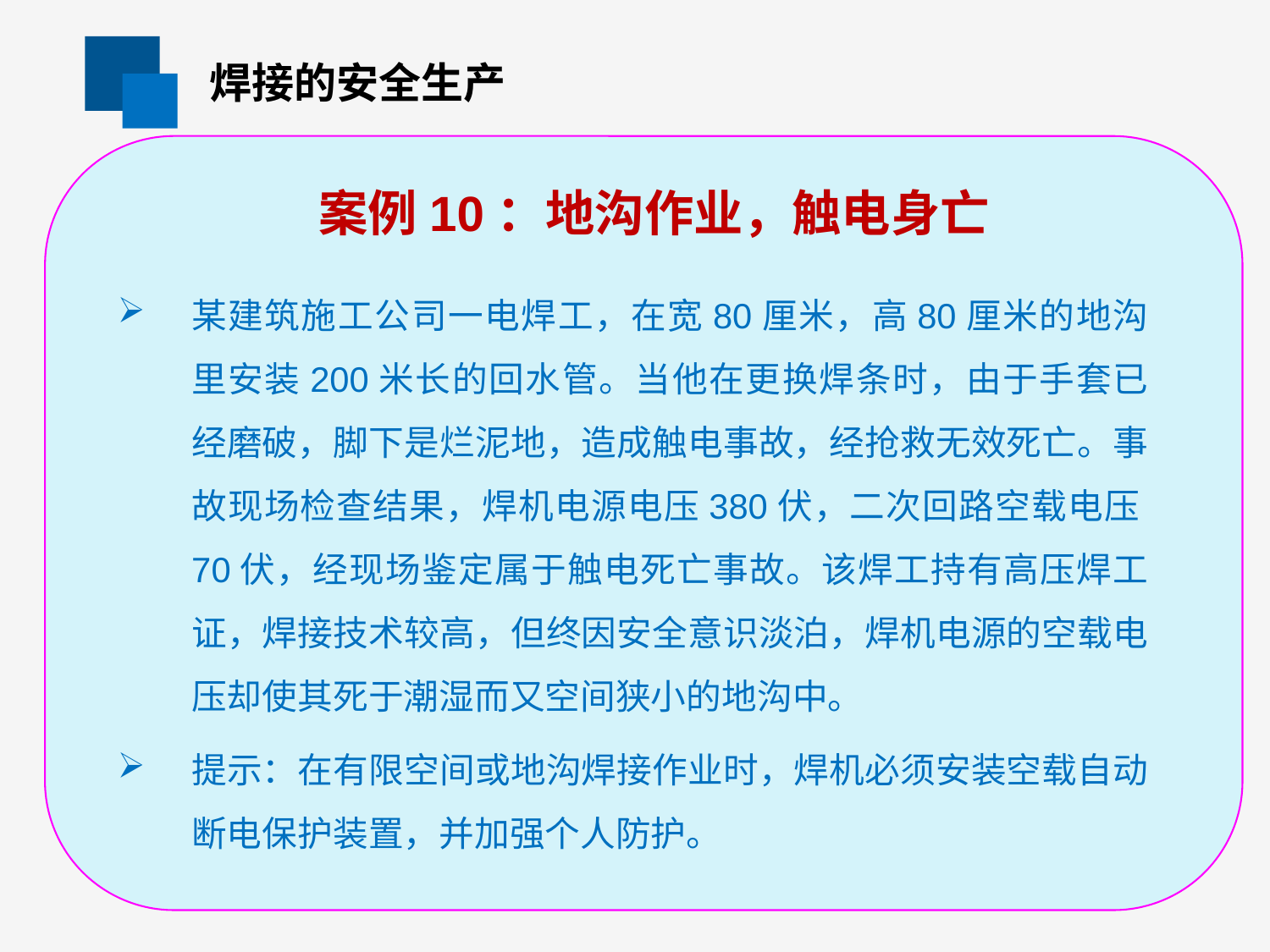

焊接的安全生产

案例10：地沟作业，触电身亡
某建筑施工公司一电焊工，在宽80厘米，高80厘米的地沟里安装200米长的回水管。当他在更换焊条时，由于手套已经磨破，脚下是烂泥地，造成触电事故，经抢救无效死亡。事故现场检查结果，焊机电源电压380伏，二次回路空载电压70伏，经现场鉴定属于触电死亡事故。该焊工持有高压焊工证，焊接技术较高，但终因安全意识淡泊，焊机电源的空载电压却使其死于潮湿而又空间狭小的地沟中。
提示：在有限空间或地沟焊接作业时，焊机必须安装空载自动断电保护装置，并加强个人防护。